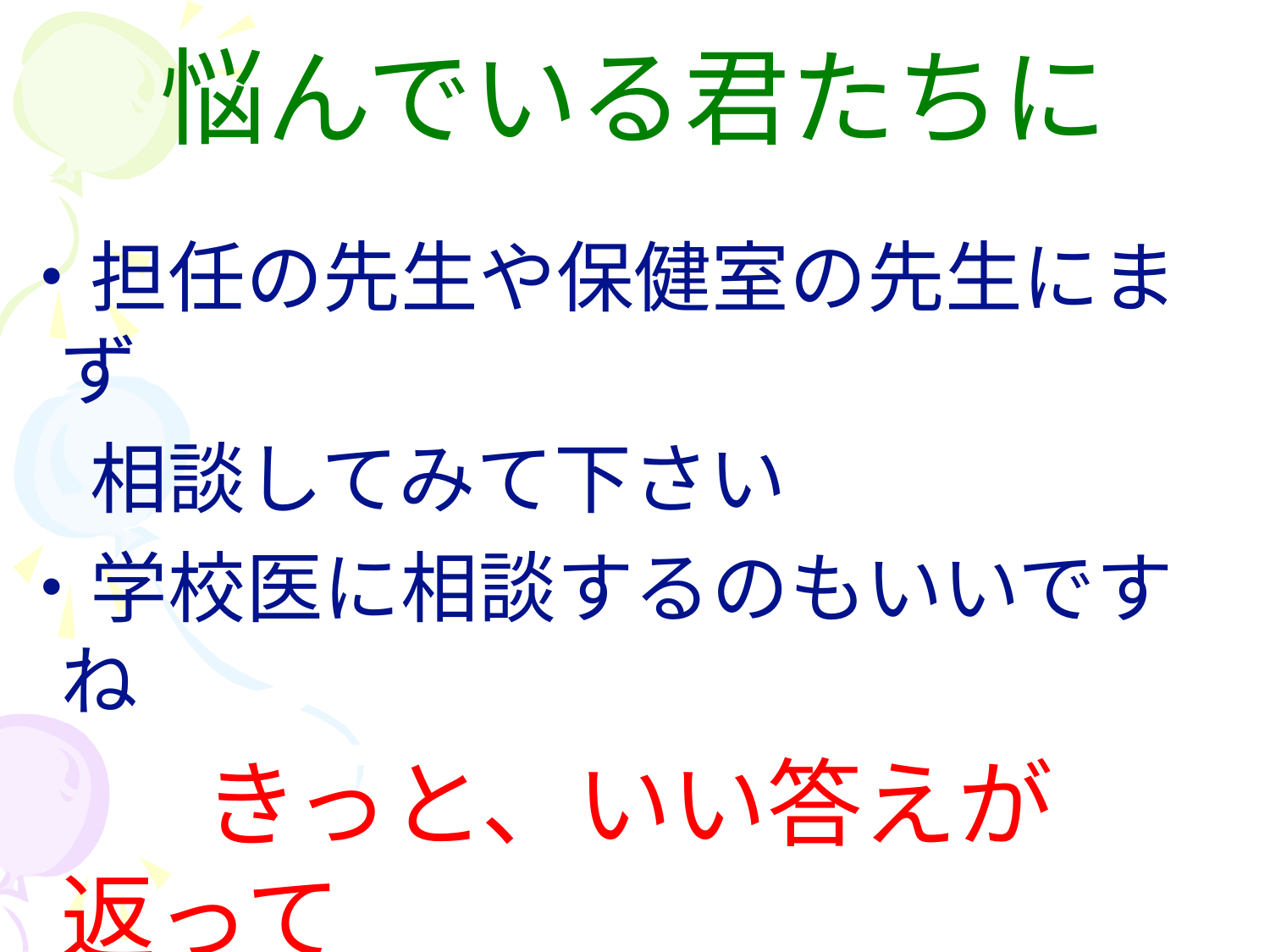

# 悩んでいる君たちに
・担任の先生や保健室の先生にまず
　相談してみて下さい
・学校医に相談するのもいいですね
　　きっと、いい答えが返って
　　きますよ。